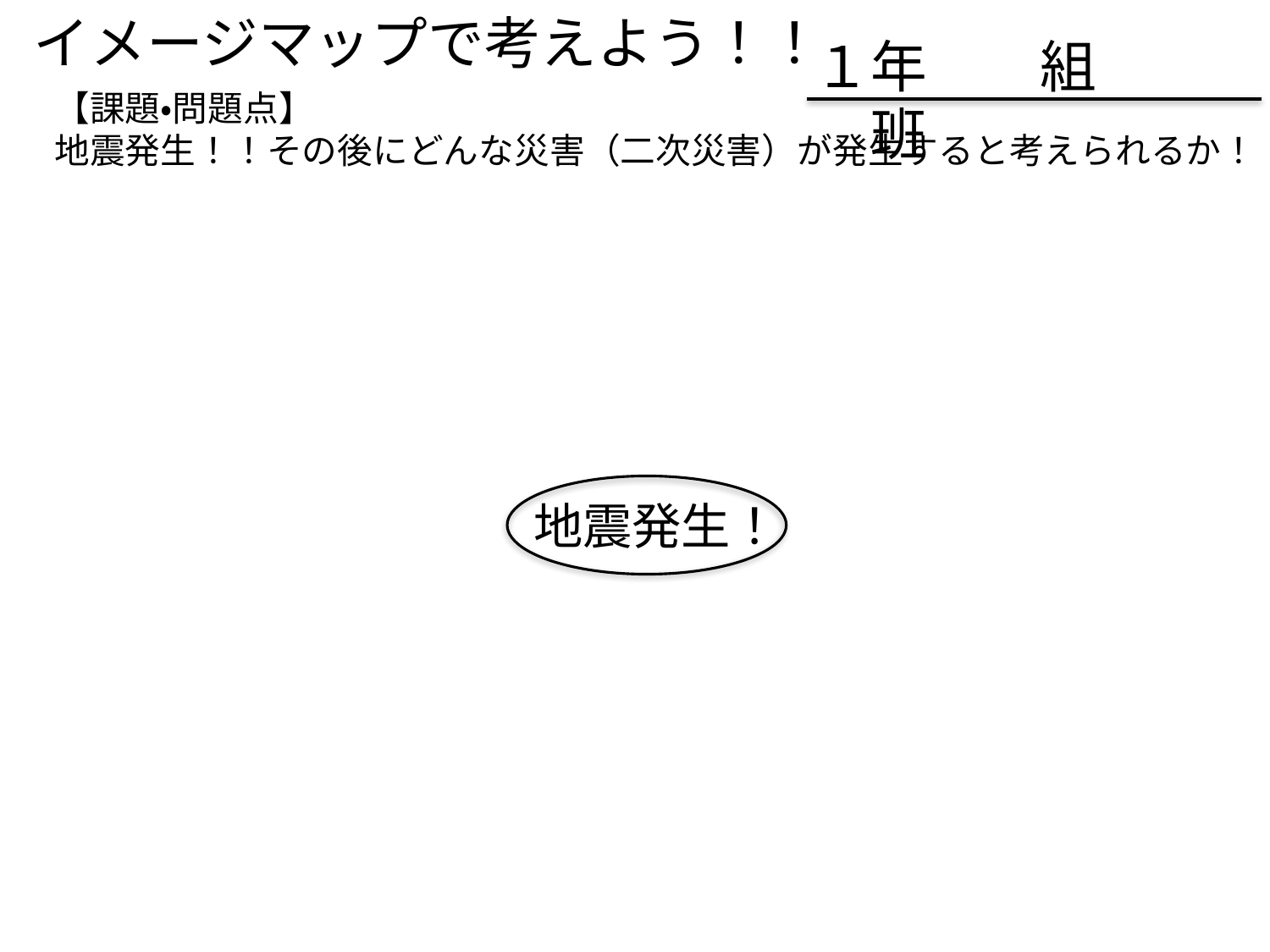

イメージマップで考えよう！！
１年　　組　　　班
【課題・問題点】
地震発生！！その後にどんな災害（二次災害）が発生すると考えられるか！

地震発生！